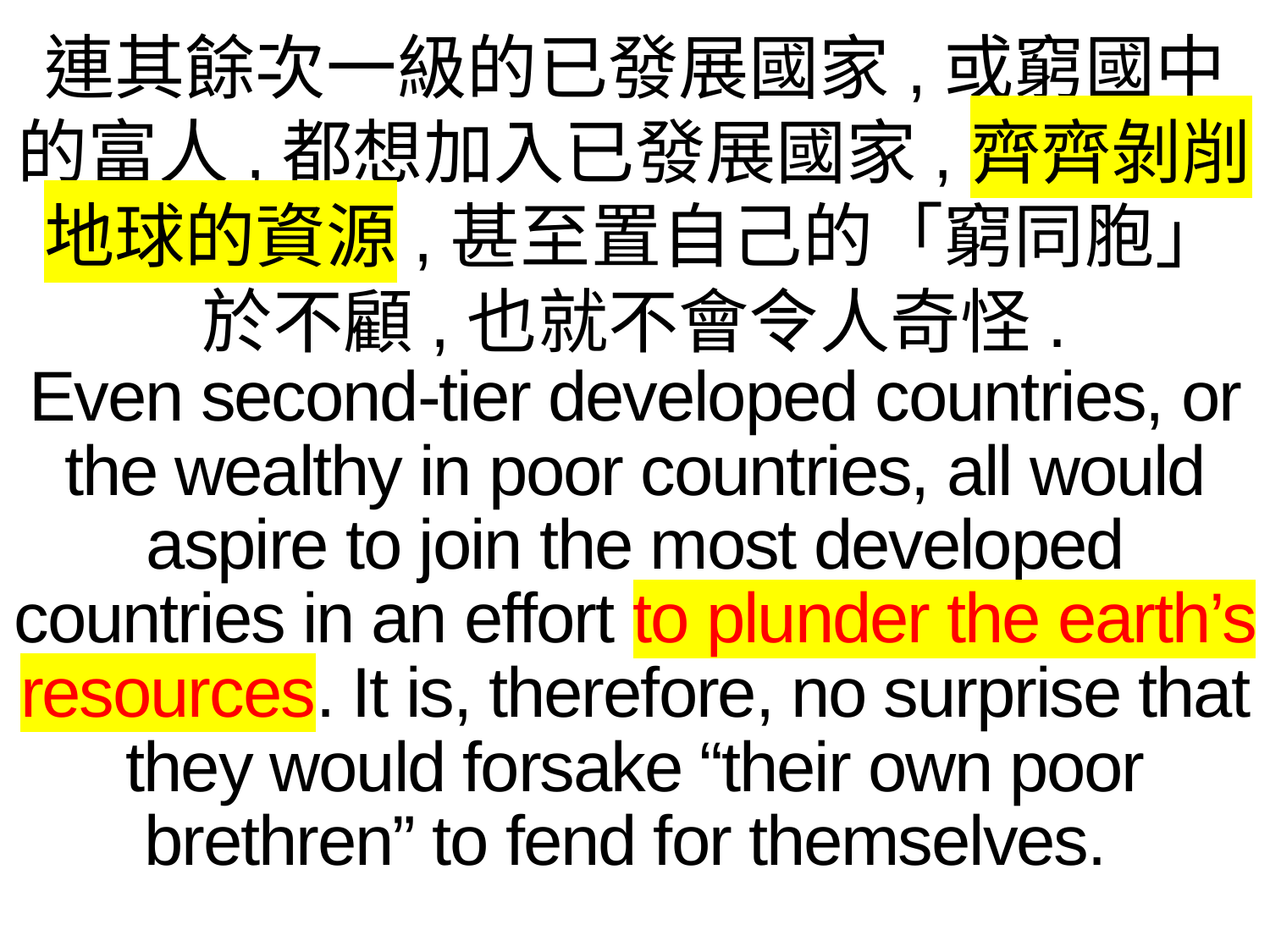

連其餘次一級的已發展國家,或窮國中的富人,都想加入已發展國家,齊齊剝削地球的資源,甚至置自己的「窮同胞」於不顧,也就不會令人奇怪.
Even second-tier developed countries, or the wealthy in poor countries, all would aspire to join the most developed countries in an effort to plunder the earth’s resources. It is, therefore, no surprise that they would forsake “their own poor brethren” to fend for themselves.